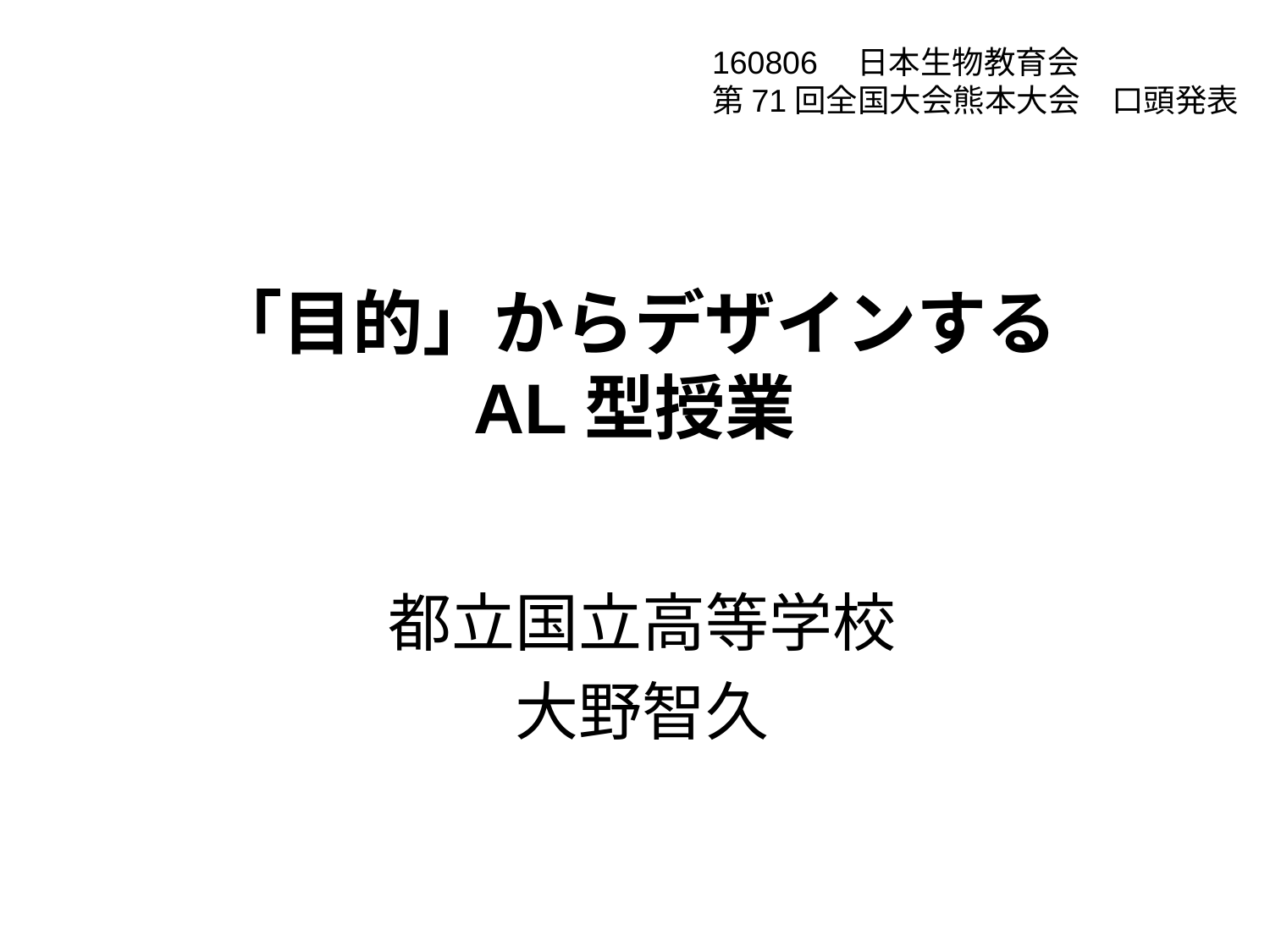

160806　日本生物教育会
第71回全国大会熊本大会　口頭発表
# 「目的」からデザインする AL型授業
都立国立高等学校
大野智久